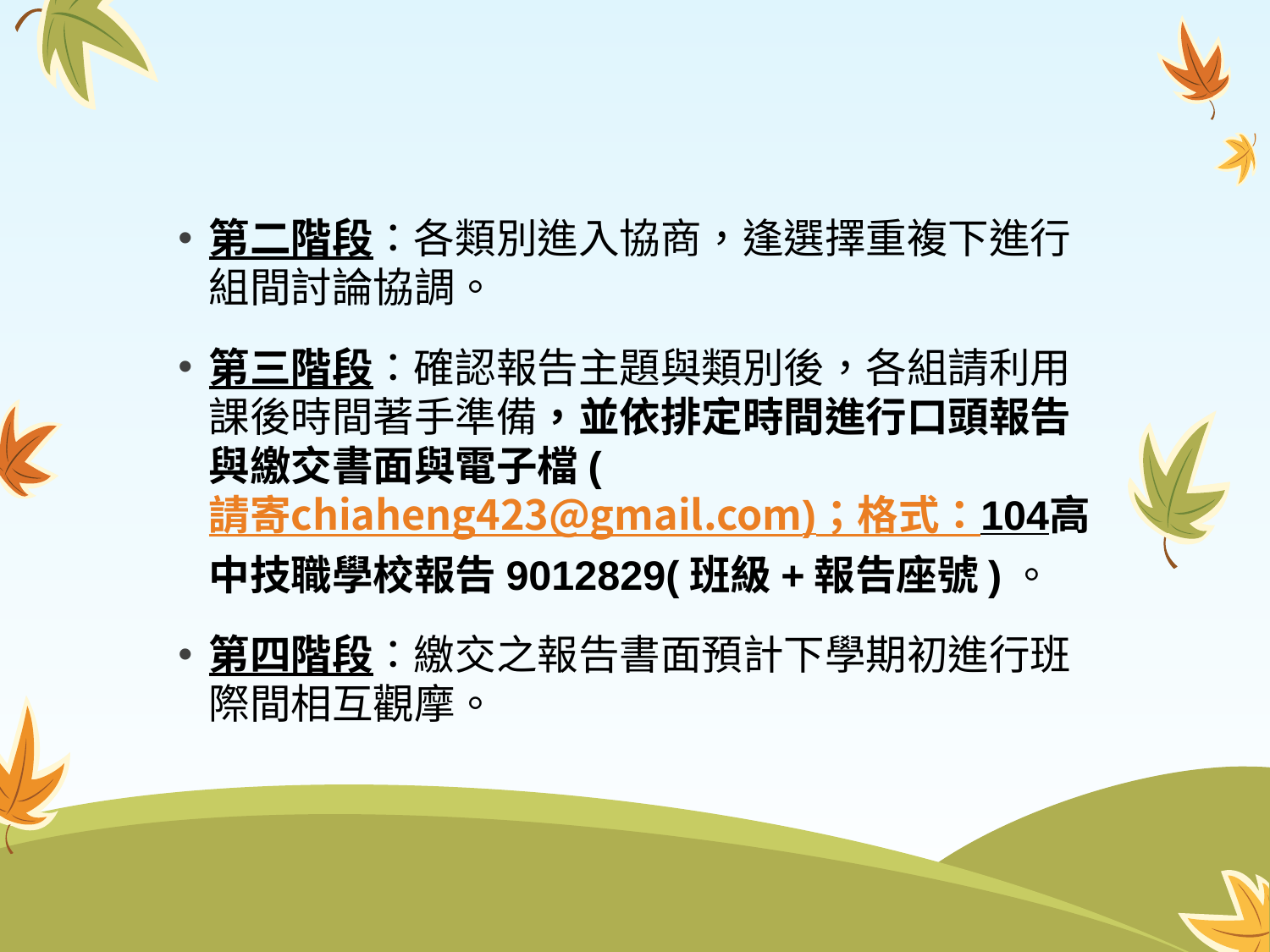

#
第二階段：各類別進入協商，逢選擇重複下進行組間討論協調。
第三階段：確認報告主題與類別後，各組請利用課後時間著手準備，並依排定時間進行口頭報告與繳交書面與電子檔(請寄chiaheng423@gmail.com)；格式：104高中技職學校報告9012829(班級+報告座號)。
第四階段：繳交之報告書面預計下學期初進行班際間相互觀摩。